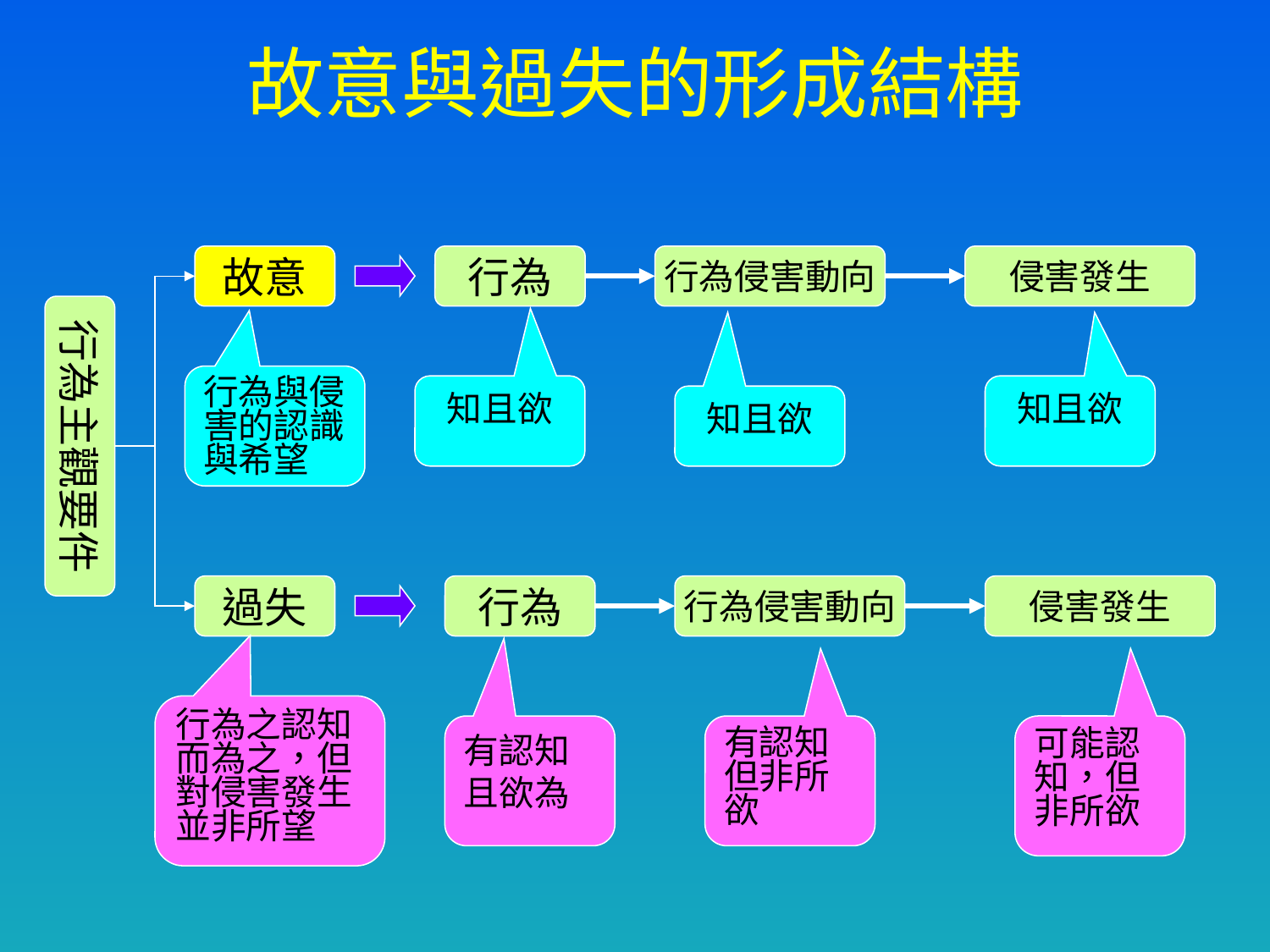

# 故意與過失的形成結構
故意
行為
行為侵害動向
侵害發生

行為主觀要件
行為與侵害的認識與希望
知且欲
知且欲
知且欲
過失
行為
行為侵害動向
侵害發生

行為之認知而為之，但對侵害發生並非所望
有認知且欲為
有認知但非所欲
可能認知，但非所欲